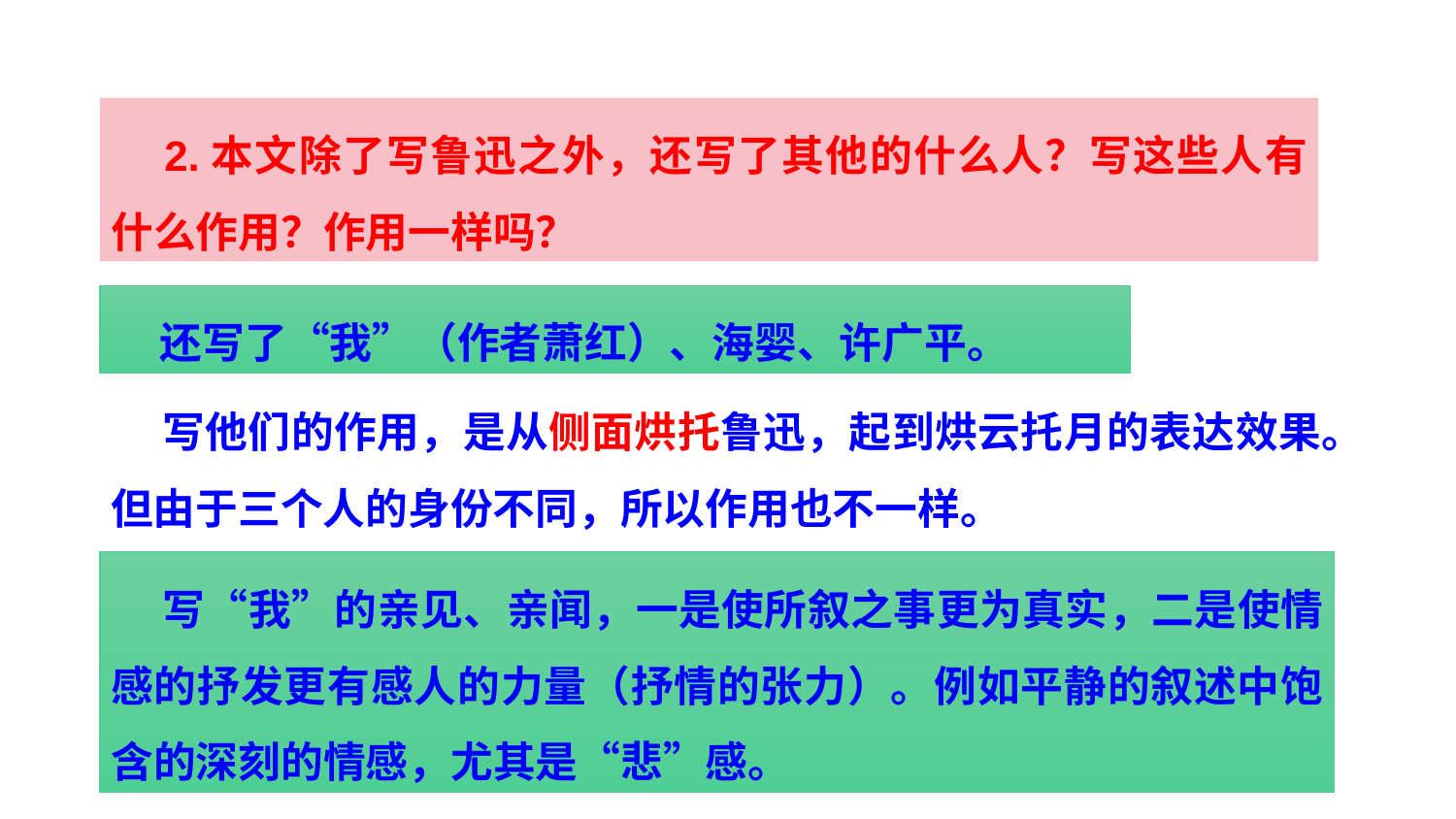

2.本文除了写鲁迅之外，还写了其他的什么人？写这些人有什么作用？作用一样吗？
    还写了“我”（作者萧红）、海婴、许广平。
    写他们的作用，是从侧面烘托鲁迅，起到烘云托月的表达效果。但由于三个人的身份不同，所以作用也不一样。
    写“我”的亲见、亲闻，一是使所叙之事更为真实，二是使情感的抒发更有感人的力量（抒情的张力）。例如平静的叙述中饱含的深刻的情感，尤其是“悲”感。